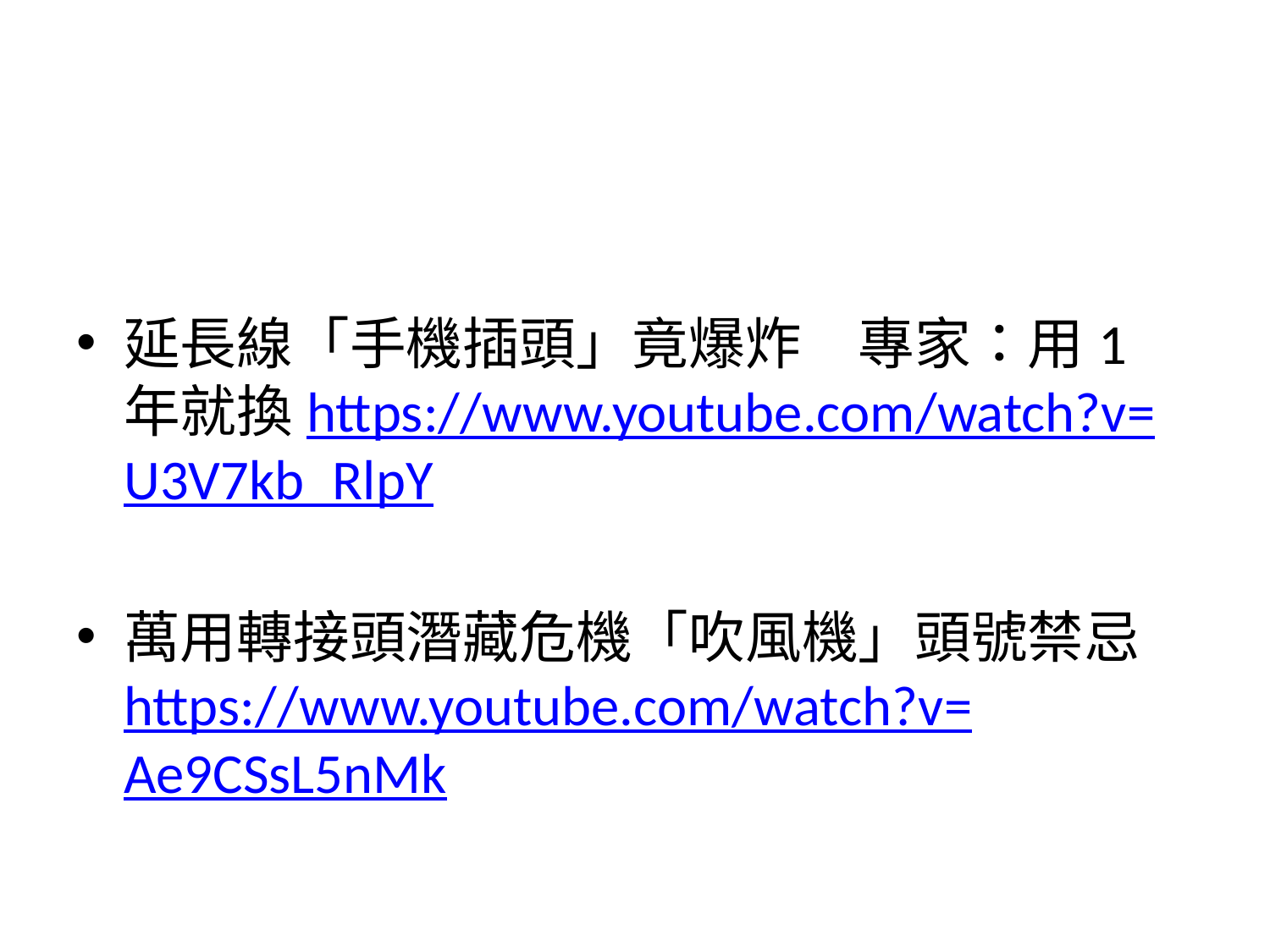

#

延長線「手機插頭」竟爆炸　專家：用1年就換https://www.youtube.com/watch?v=U3V7kb_RlpY

萬用轉接頭潛藏危機「吹風機」頭號禁忌https://www.youtube.com/watch?v=Ae9CSsL5nMk